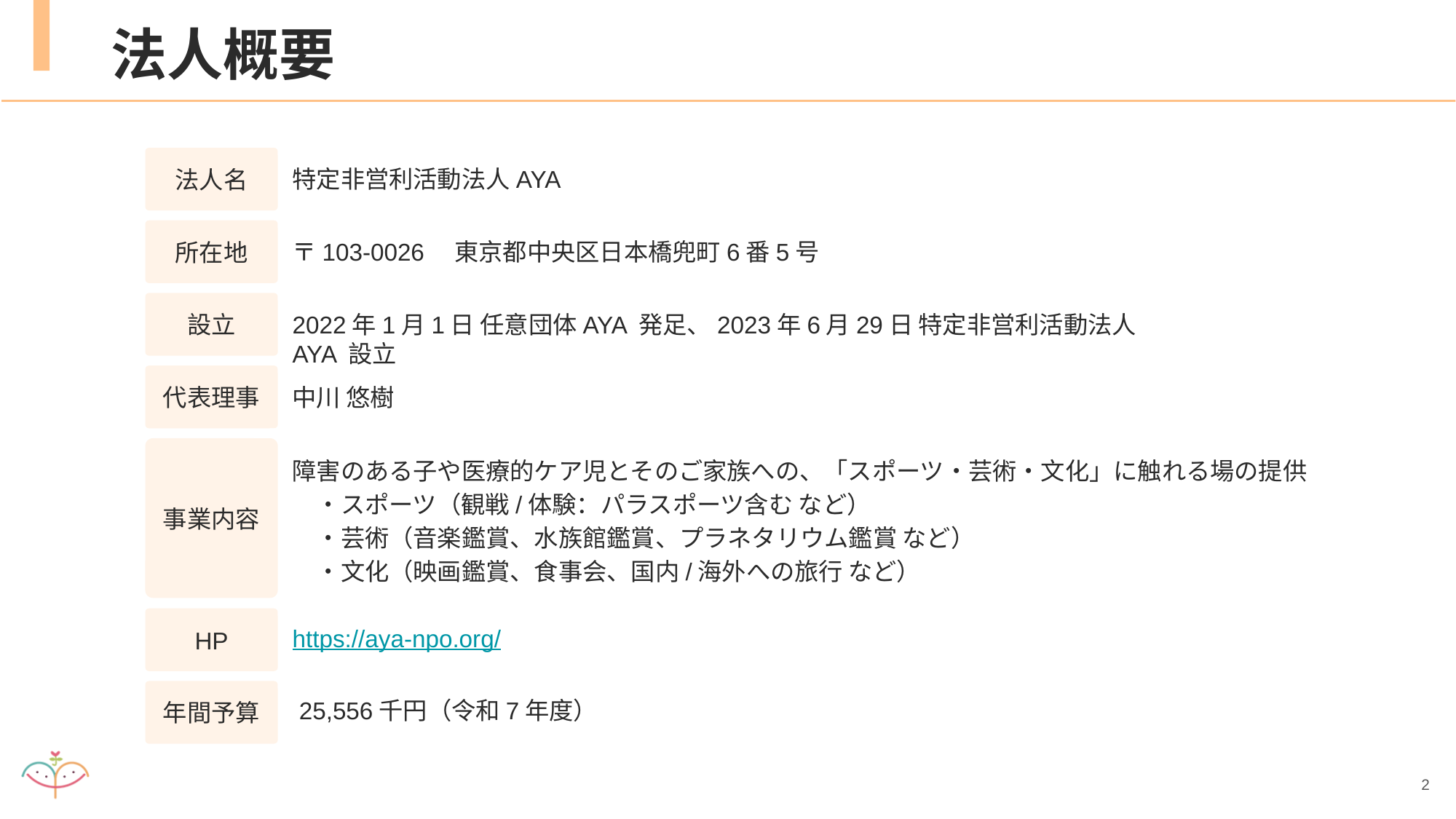

# 法人概要
法人名
特定非営利活動法人AYA
所在地
〒103-0026　東京都中央区日本橋兜町6番5号
設立
2022年1月1日 任意団体AYA 発足、2023年6月29日 特定非営利活動法人AYA 設立
代表理事
中川 悠樹
障害のある子や医療的ケア児とそのご家族への、「スポーツ・芸術・文化」に触れる場の提供
　・スポーツ（観戦/体験：パラスポーツ含む など）
　・芸術（音楽鑑賞、水族館鑑賞、プラネタリウム鑑賞 など）
　・文化（映画鑑賞、食事会、国内/海外への旅行 など）

事業内容

HP
https://aya-npo.org/
年間予算
 25,556千円（令和7年度）
2
2